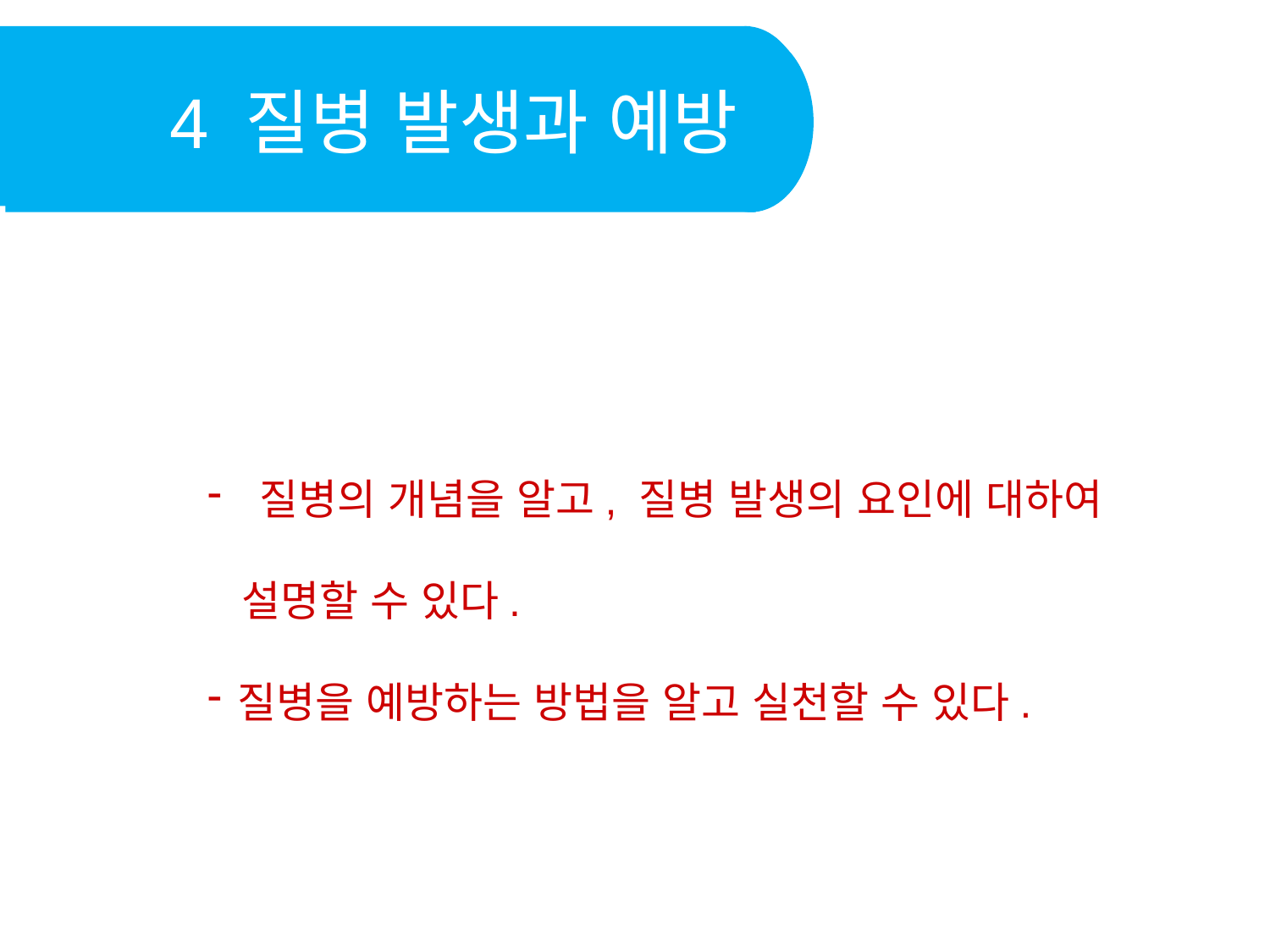

4 질병 발생과 예방

 질병의 개념을 알고, 질병 발생의 요인에 대하여
  설명할 수 있다.

질병을 예방하는 방법을 알고 실천할 수 있다.